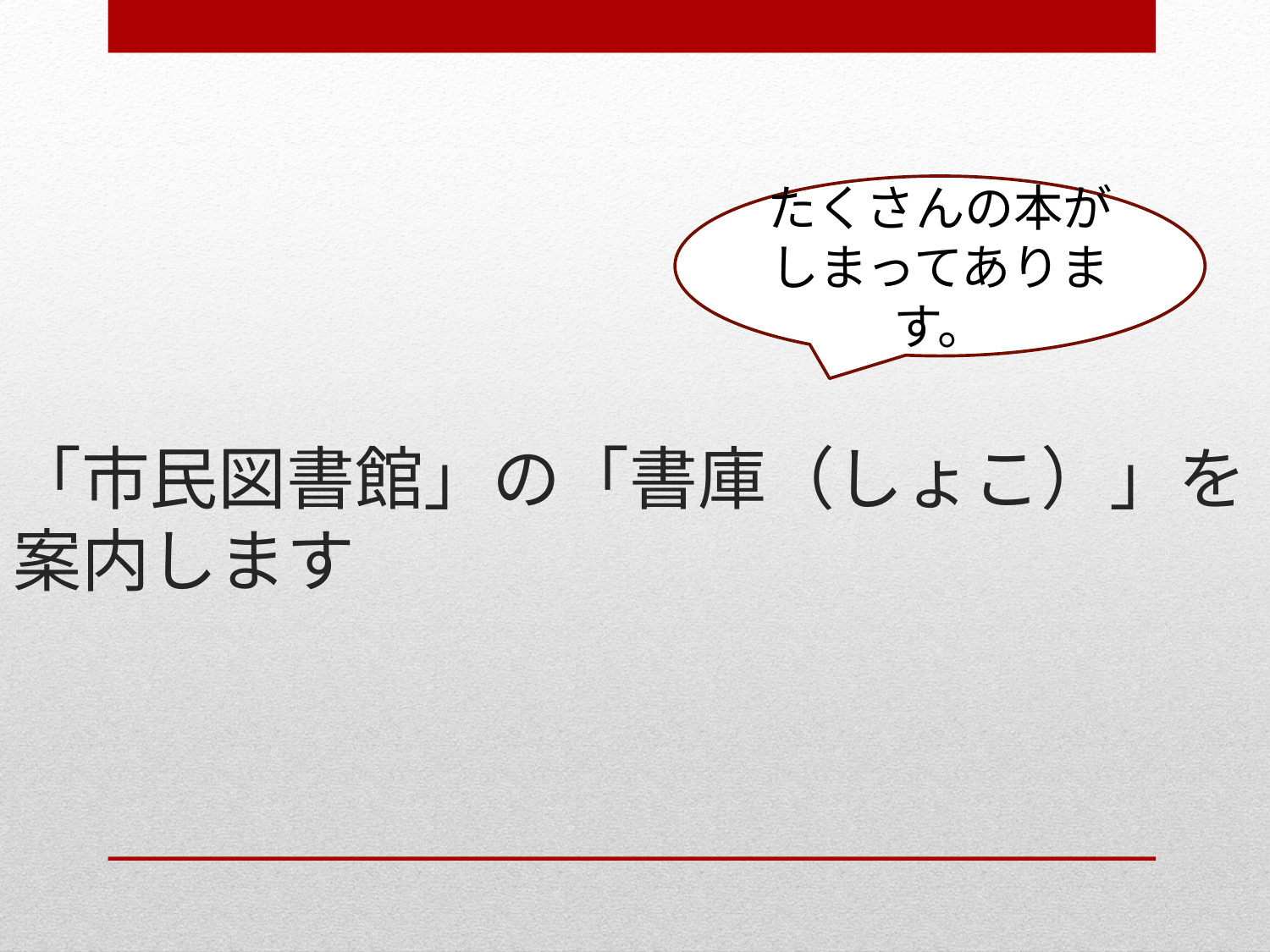

たくさんの本が
しまってあります。
# 「市民図書館」の「書庫（しょこ）」を 案内します